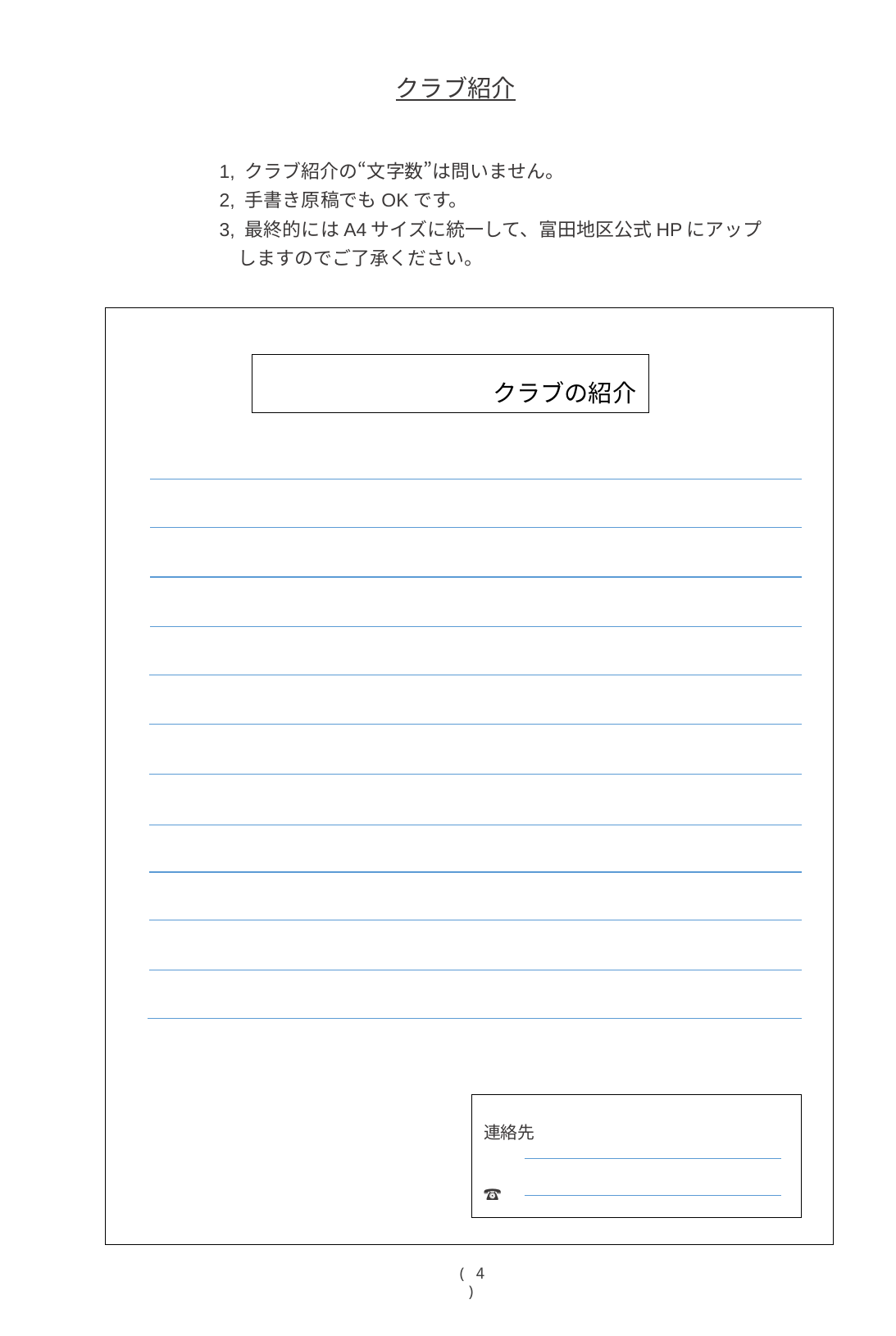

# クラブ紹介
1, クラブ紹介の“文字数”は問いません。
2, 手書き原稿でもOKです。
3, 最終的にはA4サイズに統一して、富田地区公式HPにアップ
　しますのでご了承ください。

クラブの紹介

連絡先

☎
( 4 )